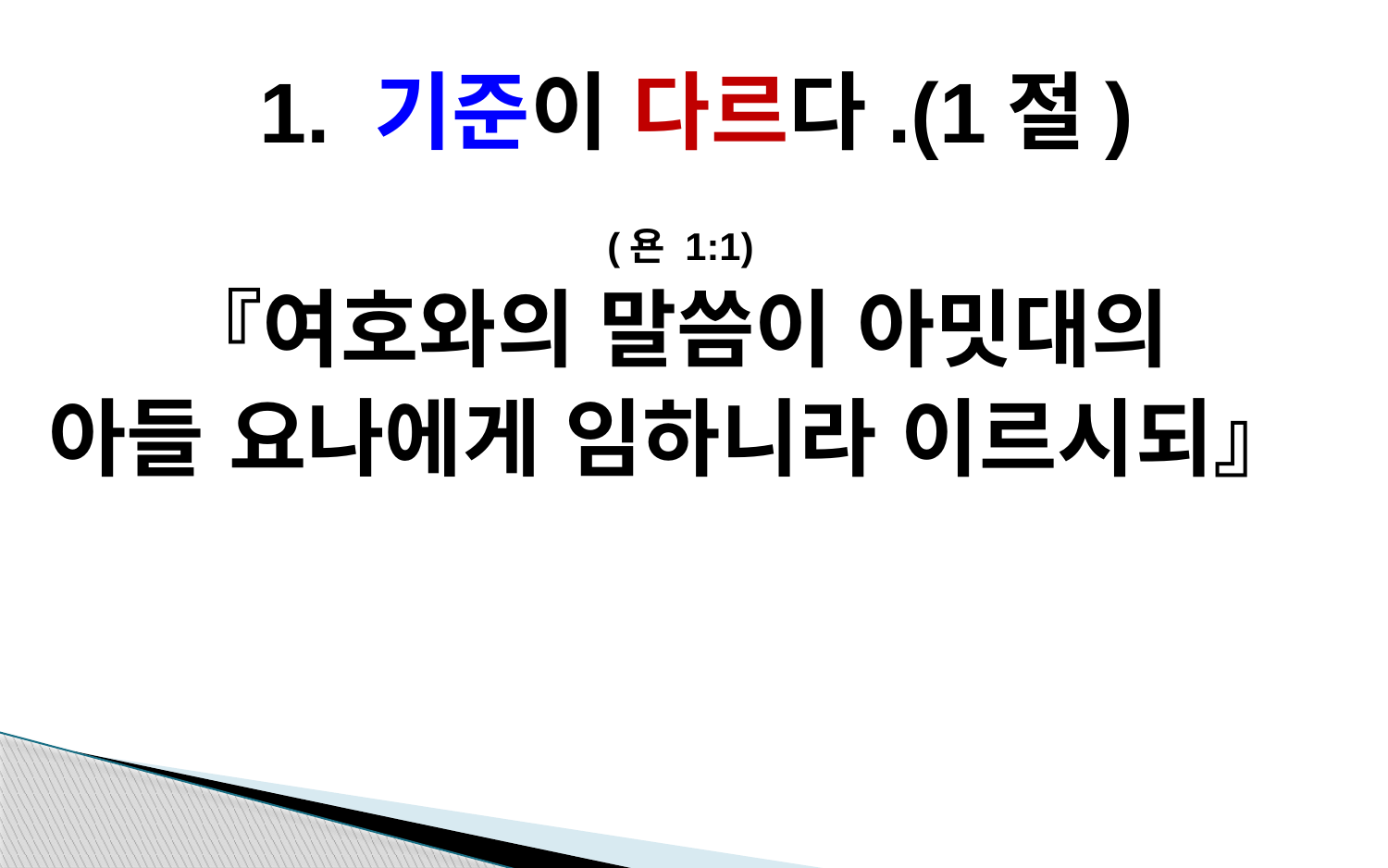

#
 1. 기준이 다르다.(1절)

(욘 1:1)
『여호와의 말씀이 아밋대의
아들 요나에게 임하니라 이르시되』